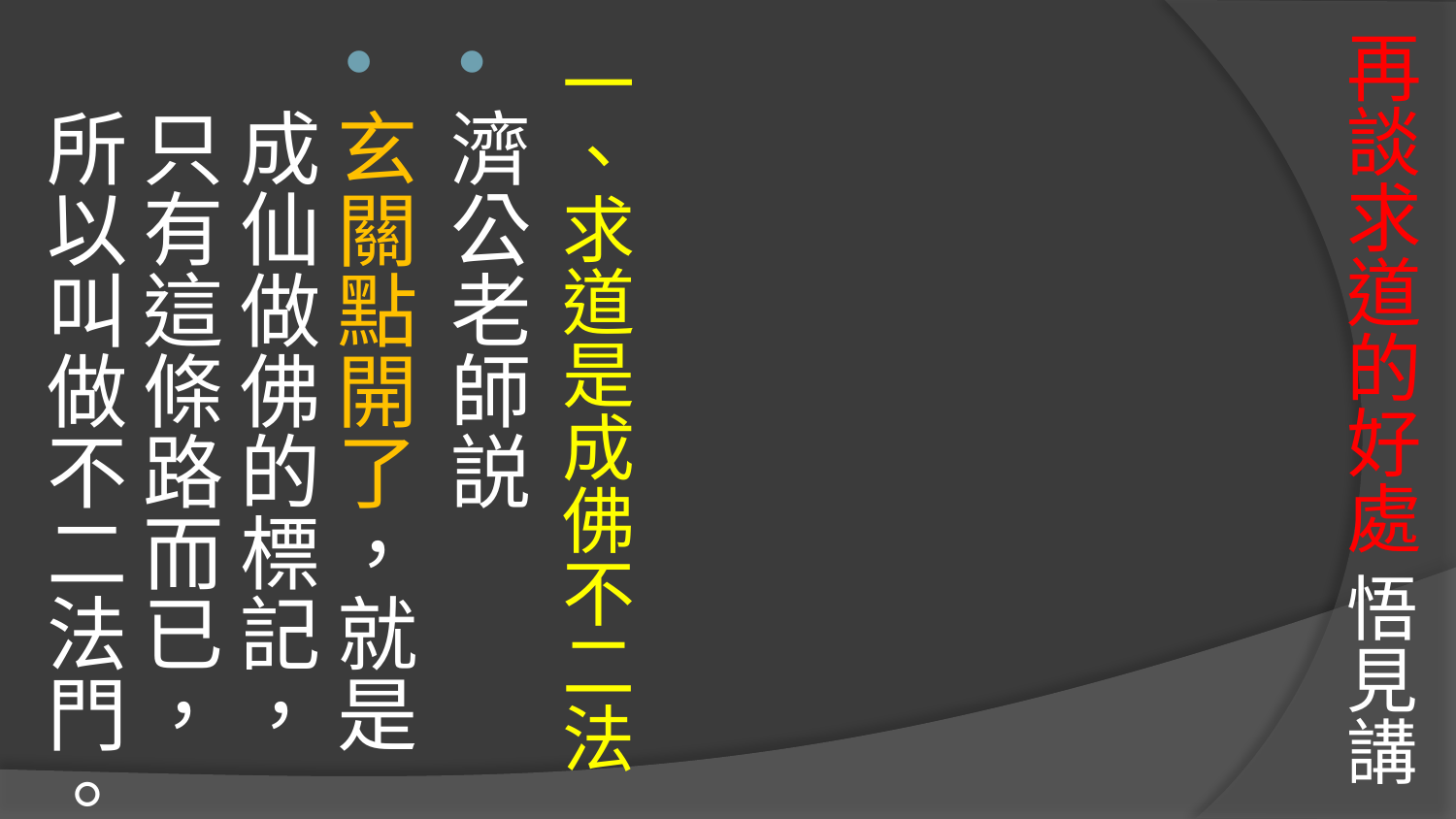

# 再談求道的好處 悟見講
一、求道是成佛不二法
濟公老師説
玄關點開了，就是成仙做佛的標記，只有這條路而已，所以叫做不二法門。